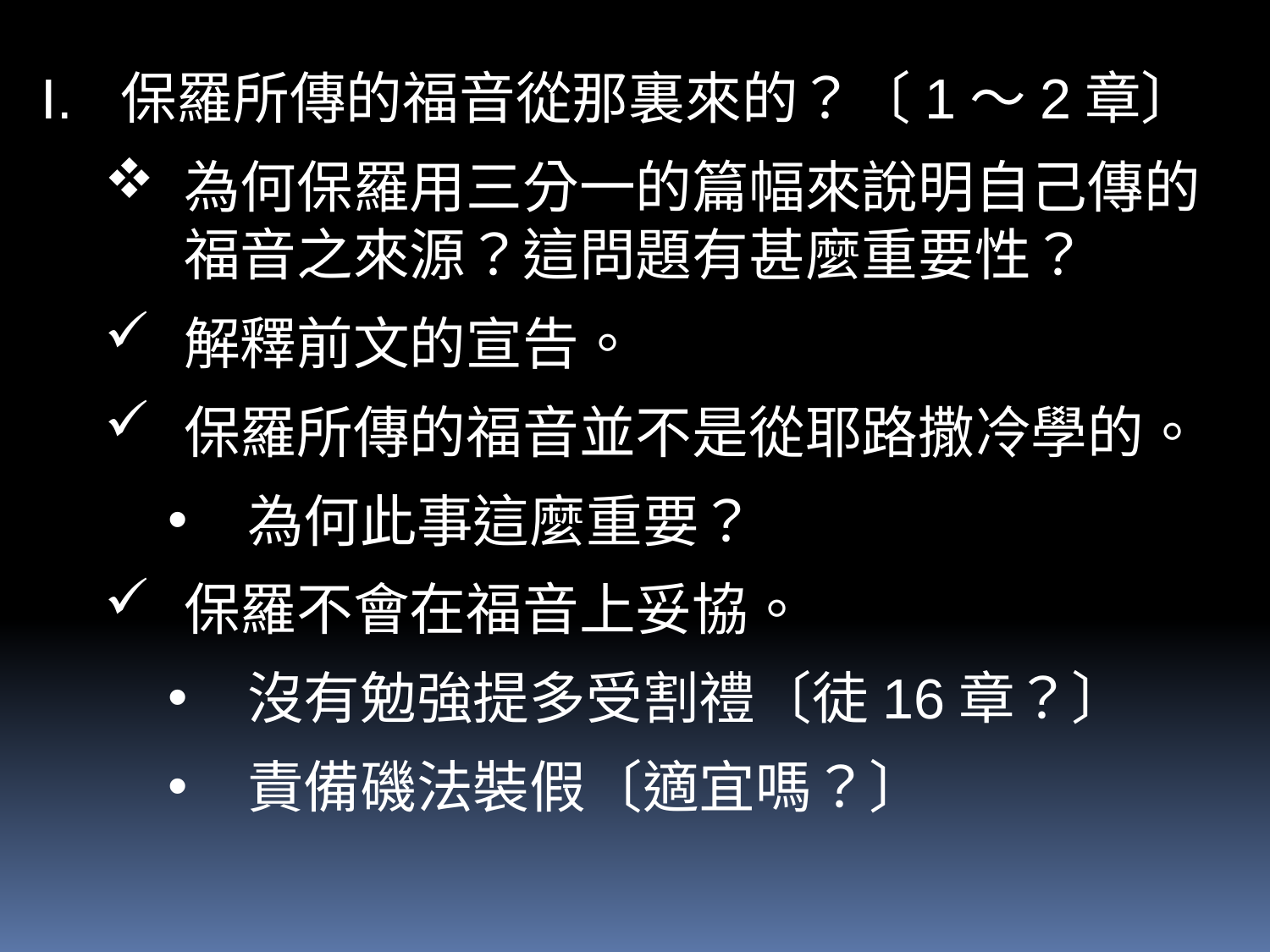

保羅所傳的福音從那裏來的？〔1～2章〕
為何保羅用三分一的篇幅來說明自己傳的福音之來源？這問題有甚麼重要性？
解釋前文的宣告。
保羅所傳的福音並不是從耶路撒冷學的。
為何此事這麼重要？
保羅不會在福音上妥協。
沒有勉強提多受割禮〔徒16章？〕
責備磯法裝假〔適宜嗎？〕